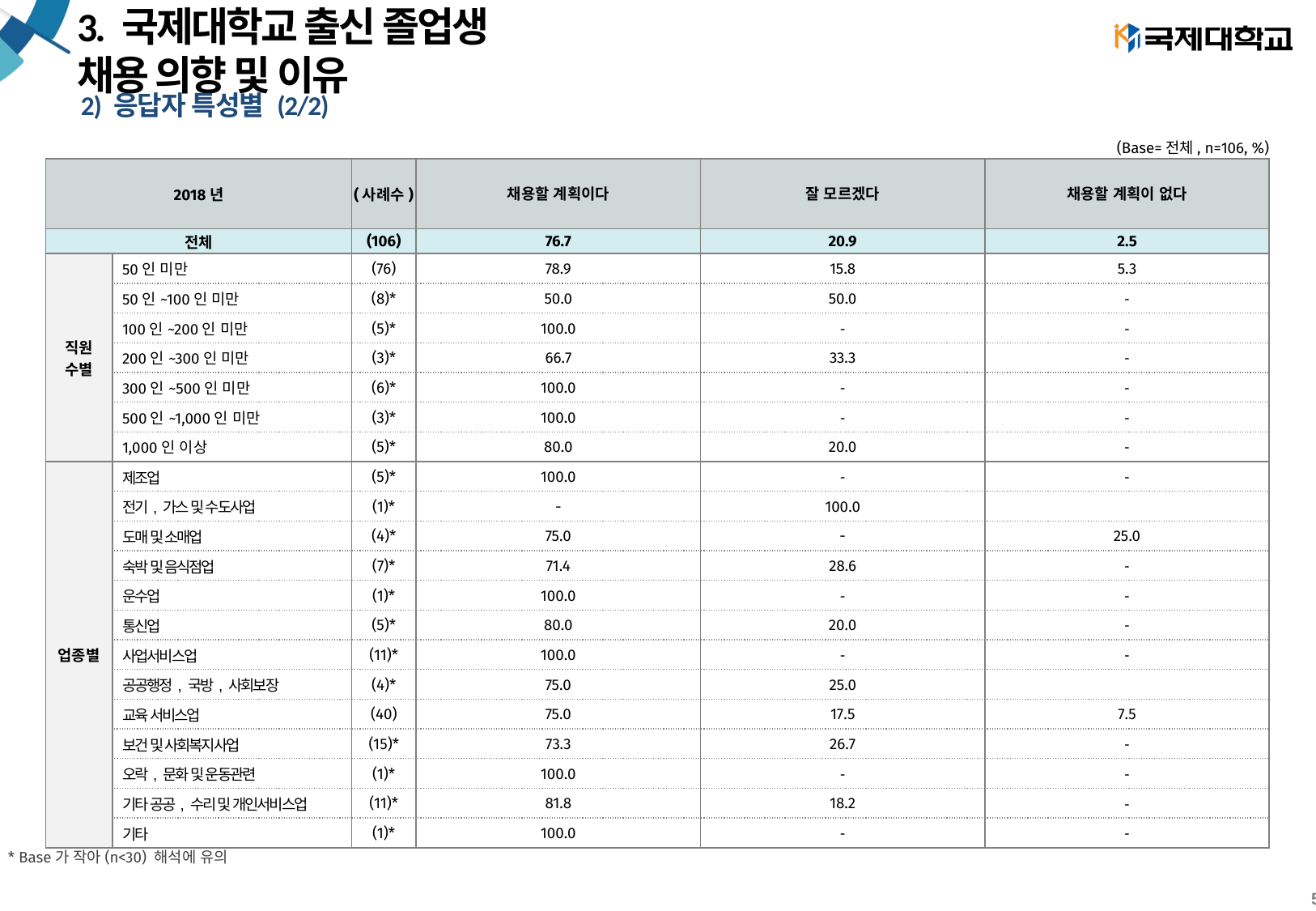

# 3. 국제대학교 출신 졸업생 채용 의향 및 이유
2) 응답자 특성별 (2/2)
(Base=전체, n=106, %)
| 2018년 |  | (사례수) | 채용할 계획이다 | 잘 모르겠다 | 채용할 계획이 없다 |
| --- | --- | --- | --- | --- | --- |
| 전체 |  | (106) | 76.7 | 20.9 | 2.5 |
| 직원 수별 | 50인 미만 | (76) | 78.9 | 15.8 | 5.3 |
|  | 50인~100인 미만 | (8)\* | 50.0 | 50.0 | - |
|  | 100인~200인 미만 | (5)\* | 100.0 | - | - |
|  | 200인~300인 미만 | (3)\* | 66.7 | 33.3 | - |
|  | 300인~500인 미만 | (6)\* | 100.0 | - | - |
|  | 500인~1,000인 미만 | (3)\* | 100.0 | - | - |
|  | 1,000인 이상 | (5)\* | 80.0 | 20.0 | - |
| 업종별 | 제조업 | (5)\* | 100.0 | - | - |
|  | 전기, 가스 및 수도사업 | (1)\* | - | 100.0 |  |
|  | 도매 및 소매업 | (4)\* | 75.0 | - | 25.0 |
|  | 숙박 및 음식점업 | (7)\* | 71.4 | 28.6 | - |
|  | 운수업 | (1)\* | 100.0 | - | - |
|  | 통신업 | (5)\* | 80.0 | 20.0 | - |
|  | 사업서비스업 | (11)\* | 100.0 | - | - |
|  | 공공행정, 국방, 사회보장 | (4)\* | 75.0 | 25.0 |  |
|  | 교육 서비스업 | (40) | 75.0 | 17.5 | 7.5 |
|  | 보건 및 사회복지사업 | (15)\* | 73.3 | 26.7 | - |
|  | 오락, 문화 및 운동관련 | (1)\* | 100.0 | - | - |
|  | 기타 공공, 수리 및 개인서비스업 | (11)\* | 81.8 | 18.2 | - |
|  | 기타 | (1)\* | 100.0 | - | - |
* Base가 작아(n<30) 해석에 유의